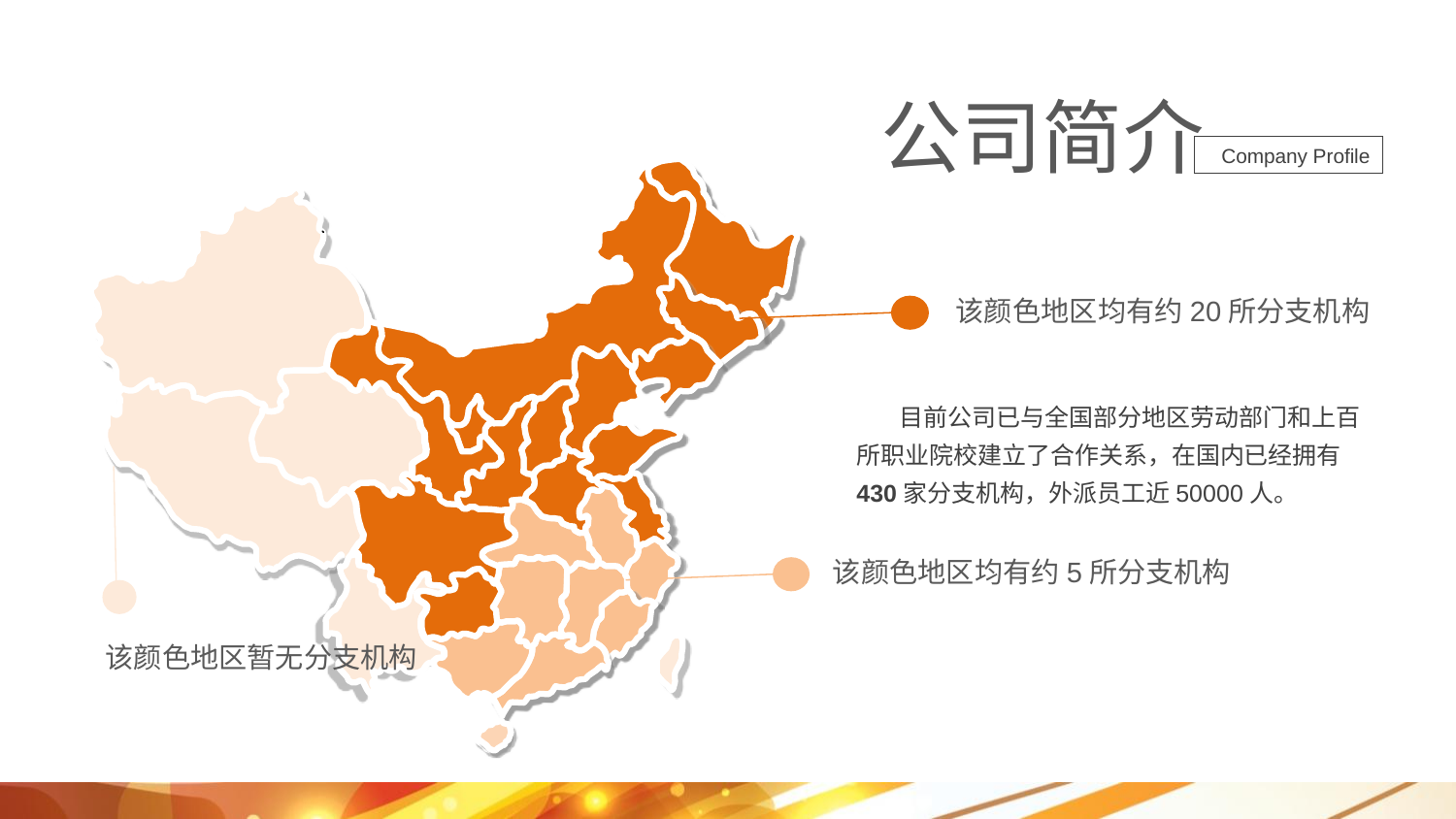

公司简介
Company Profile

该颜色地区均有约20所分支机构

       目前公司已与全国部分地区劳动部门和上百所职业院校建立了合作关系，在国内已经拥有430家分支机构，外派员工近50000人。

该颜色地区均有约5所分支机构

该颜色地区暂无分支机构